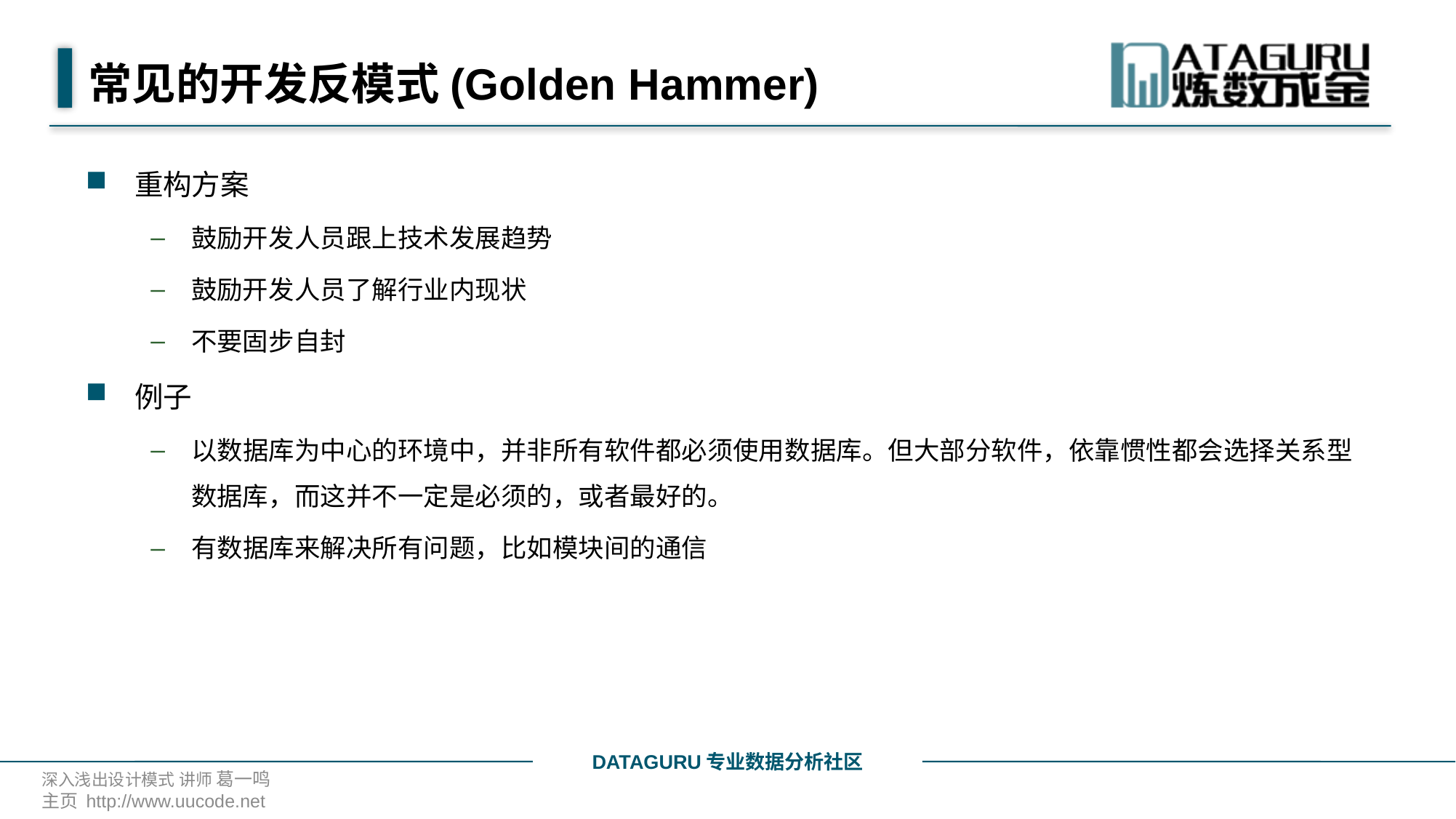

# 常见的开发反模式(Golden Hammer)
重构方案
鼓励开发人员跟上技术发展趋势
鼓励开发人员了解行业内现状
不要固步自封
例子
以数据库为中心的环境中，并非所有软件都必须使用数据库。但大部分软件，依靠惯性都会选择关系型数据库，而这并不一定是必须的，或者最好的。
有数据库来解决所有问题，比如模块间的通信